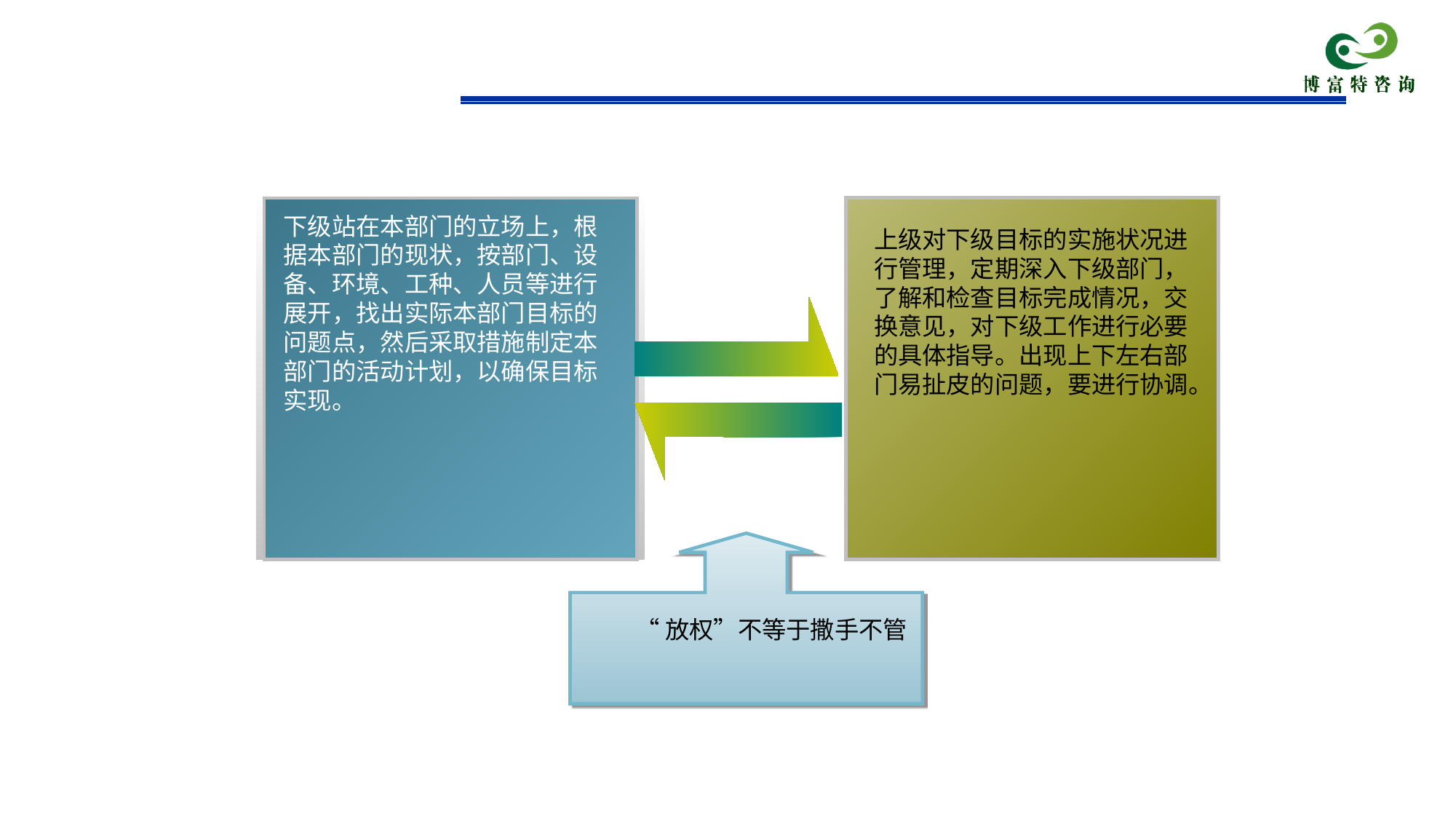

下级站在本部门的立场上，根据本部门的现状，按部门、设备、环境、工种、人员等进行展开，找出实际本部门目标的问题点，然后采取措施制定本部门的活动计划，以确保目标实现。
上级对下级目标的实施状况进行管理，定期深入下级部门，了解和检查目标完成情况，交换意见，对下级工作进行必要的具体指导。出现上下左右部门易扯皮的问题，要进行协调。

“放权”不等于撒手不管